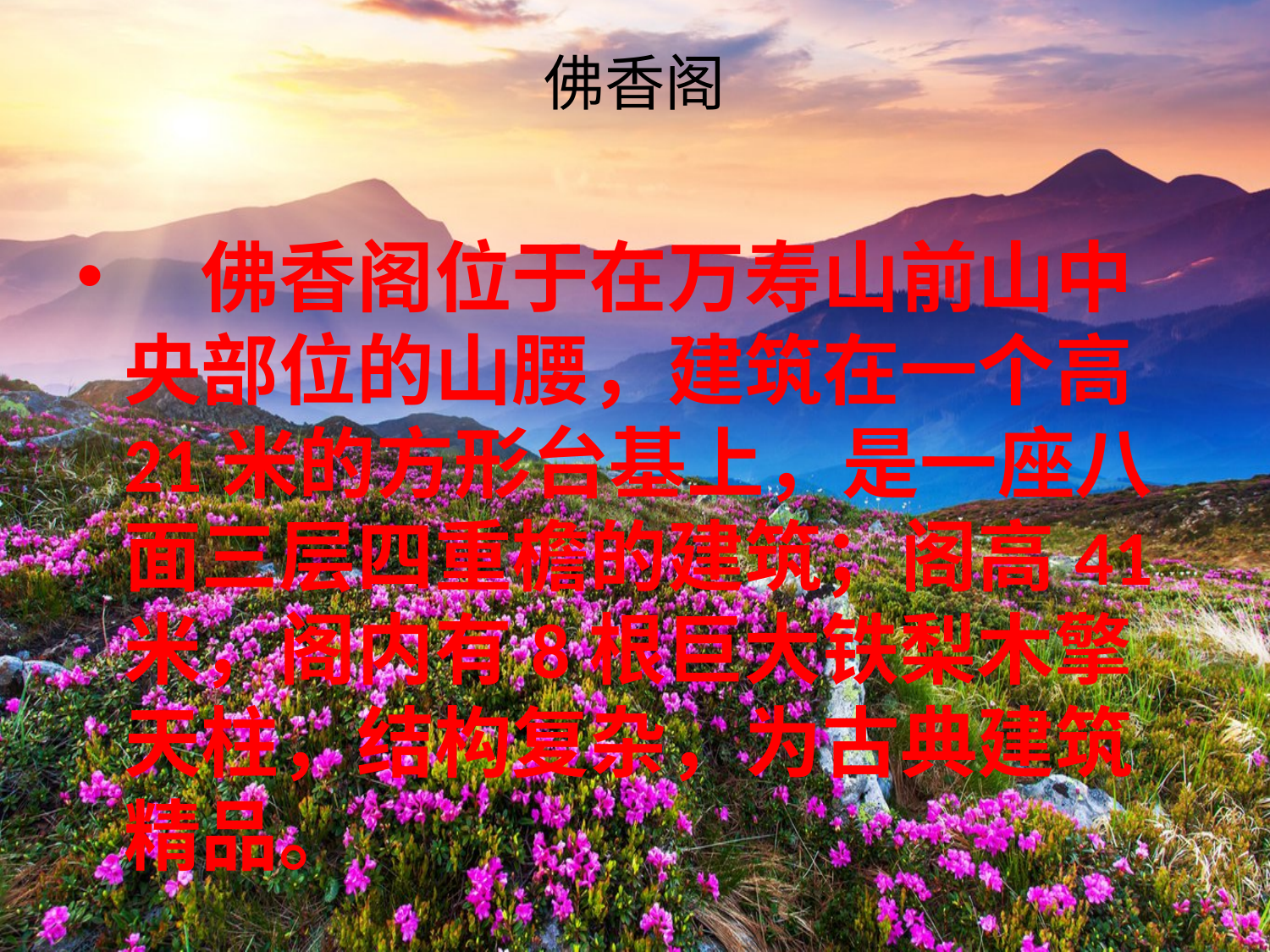

# 佛香阁
　佛香阁位于在万寿山前山中央部位的山腰，建筑在一个高21米的方形台基上，是一座八面三层四重檐的建筑；阁高41米，阁内有8根巨大铁梨木擎天柱，结构复杂，为古典建筑精品。